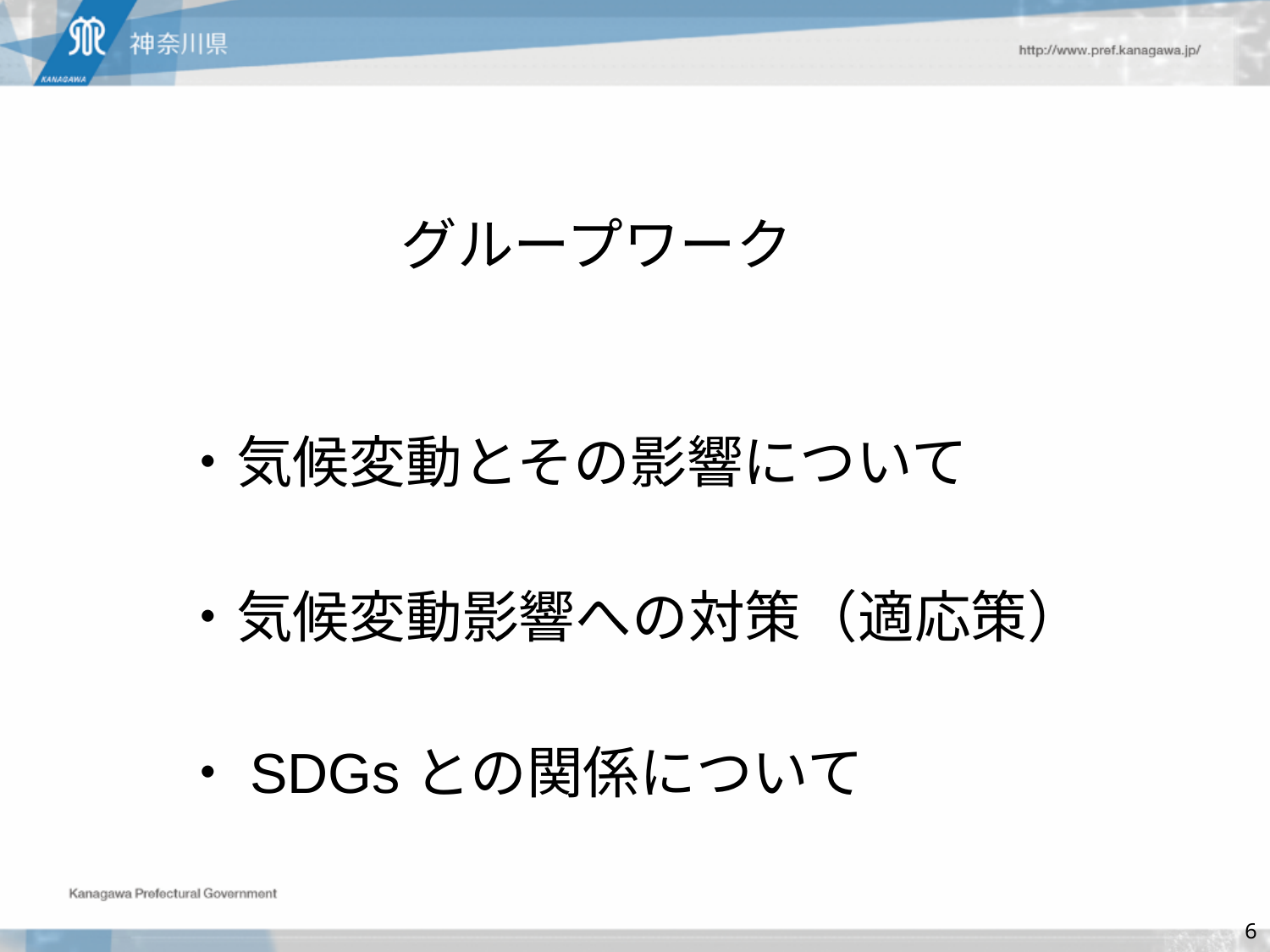

グループワーク
# ・気候変動とその影響について ・気候変動影響への対策（適応策） ・SDGsとの関係について
6